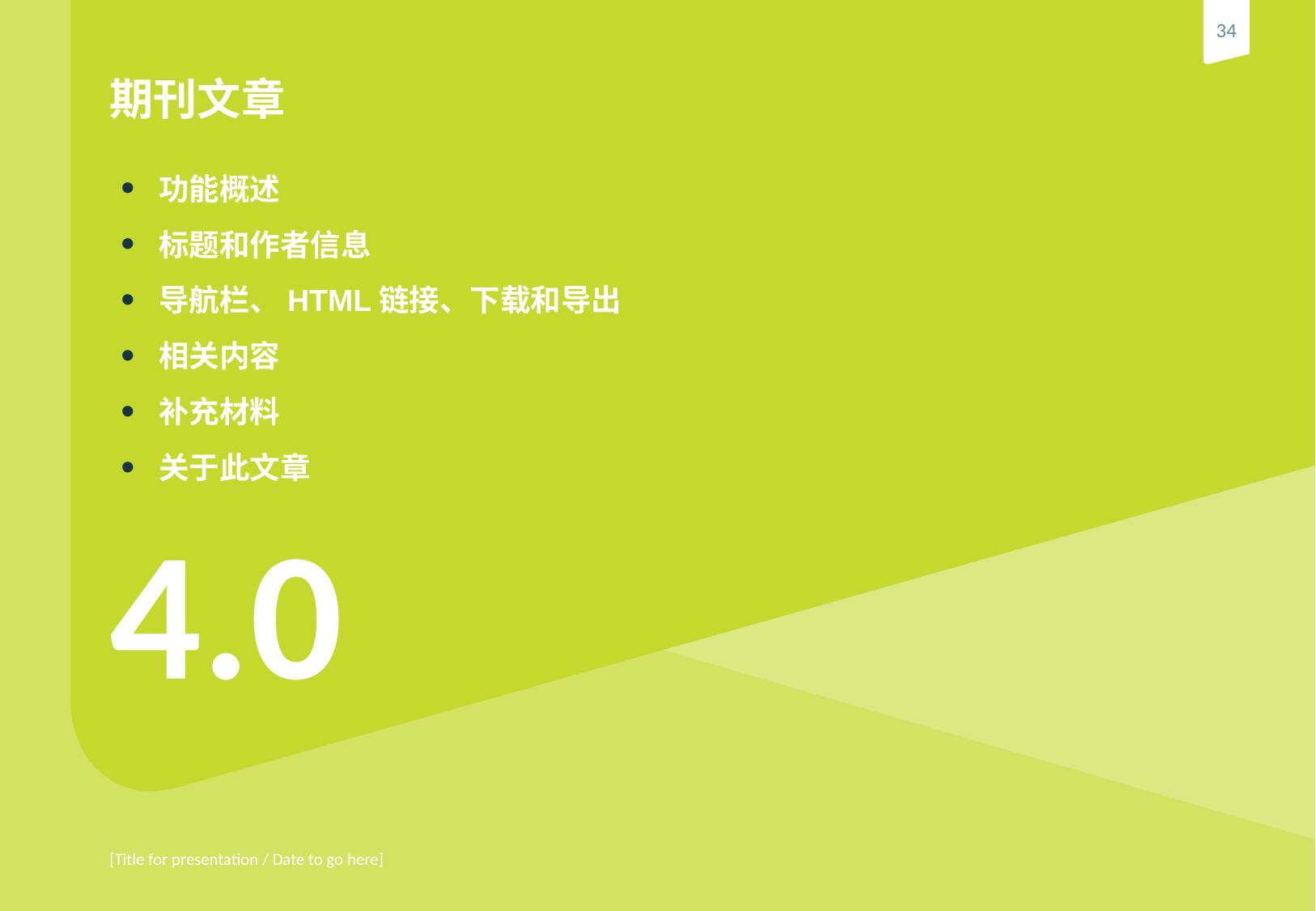

# 期刊文章
功能概述
标题和作者信息
导航栏、HTML链接、下载和导出
相关内容
补充材料
关于此文章
4.0